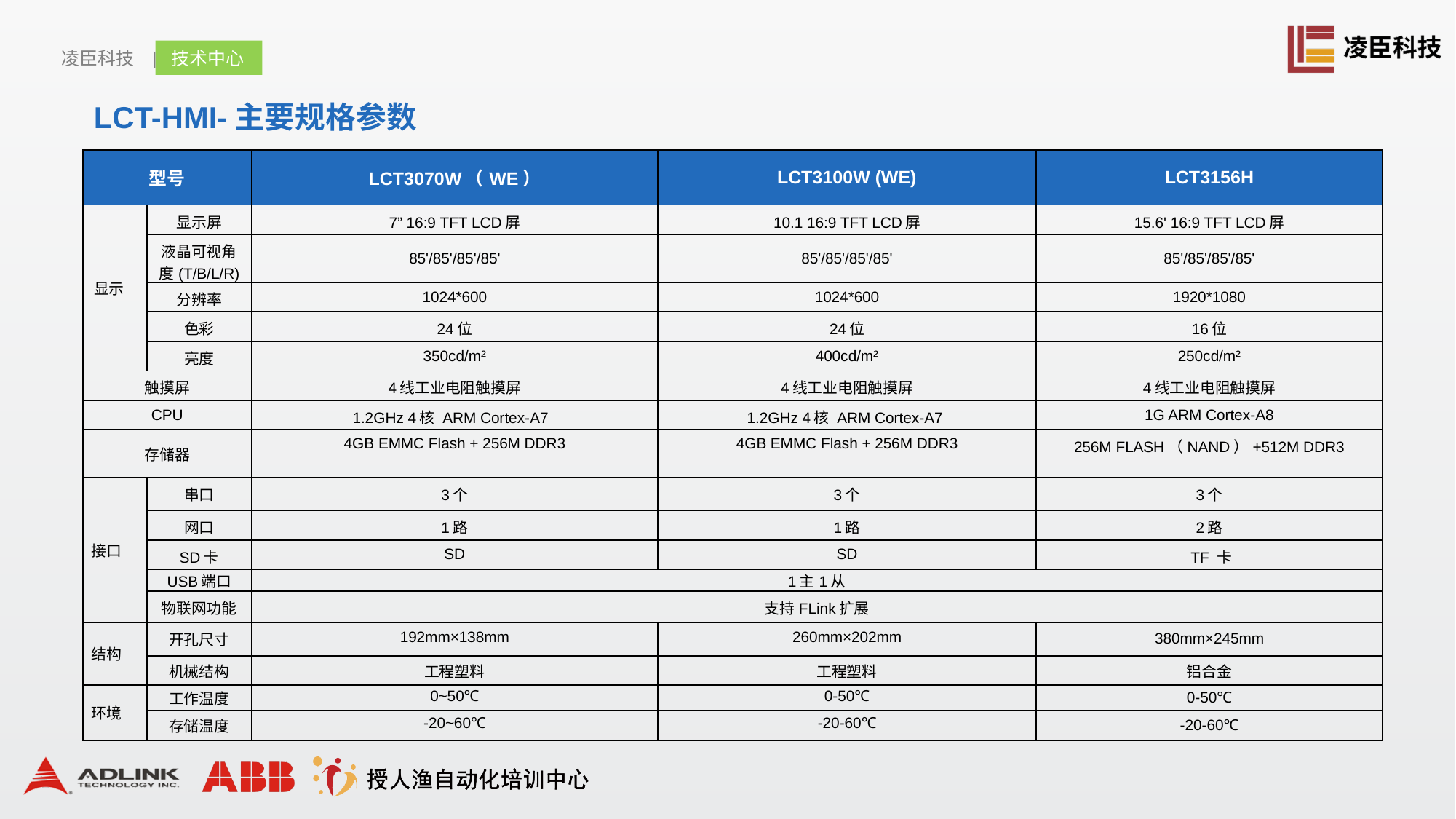

LCT-HMI-主要规格参数
| 型号 |  | LCT3070W（WE） | LCT3100W (WE) | LCT3156H |
| --- | --- | --- | --- | --- |
| 显示 | 显示屏 | 7” 16:9 TFT LCD屏 | 10.1 16:9 TFT LCD屏 | 15.6' 16:9 TFT LCD屏 |
|  | 液晶可视角度(T/B/L/R) | 85'/85'/85'/85' | 85'/85'/85'/85' | 85'/85'/85'/85' |
|  | 分辨率 | 1024\*600 | 1024\*600 | 1920\*1080 |
|  | 色彩 | 24位 | 24位 | 16位 |
|  | 亮度 | 350cd/m² | 400cd/m² | 250cd/m² |
| 触摸屏 |  | 4线工业电阻触摸屏 | 4线工业电阻触摸屏 | 4线工业电阻触摸屏 |
| CPU |  | 1.2GHz 4核 ARM Cortex-A7 | 1.2GHz 4核 ARM Cortex-A7 | 1G ARM Cortex-A8 |
| 存储器 |  | 4GB EMMC Flash + 256M DDR3 | 4GB EMMC Flash + 256M DDR3 | 256M FLASH（NAND）+512M DDR3 |
| 接口 | 串口 | 3个 | 3个 | 3个 |
|  | 网口 | 1路 | 1路 | 2路 |
|  | SD卡 | SD | SD | TF 卡 |
|  | USB端口 | 1主1从 |  |  |
|  | 物联网功能 | 支持FLink扩展 |  |  |
| 结构 | 开孔尺寸 | 192mm×138mm | 260mm×202mm | 380mm×245mm |
|  | 机械结构 | 工程塑料 | 工程塑料 | 铝合金 |
| 环境 | 工作温度 | 0~50℃ | 0-50℃ | 0-50℃ |
|  | 存储温度 | -20~60℃ | -20-60℃ | -20-60℃ |